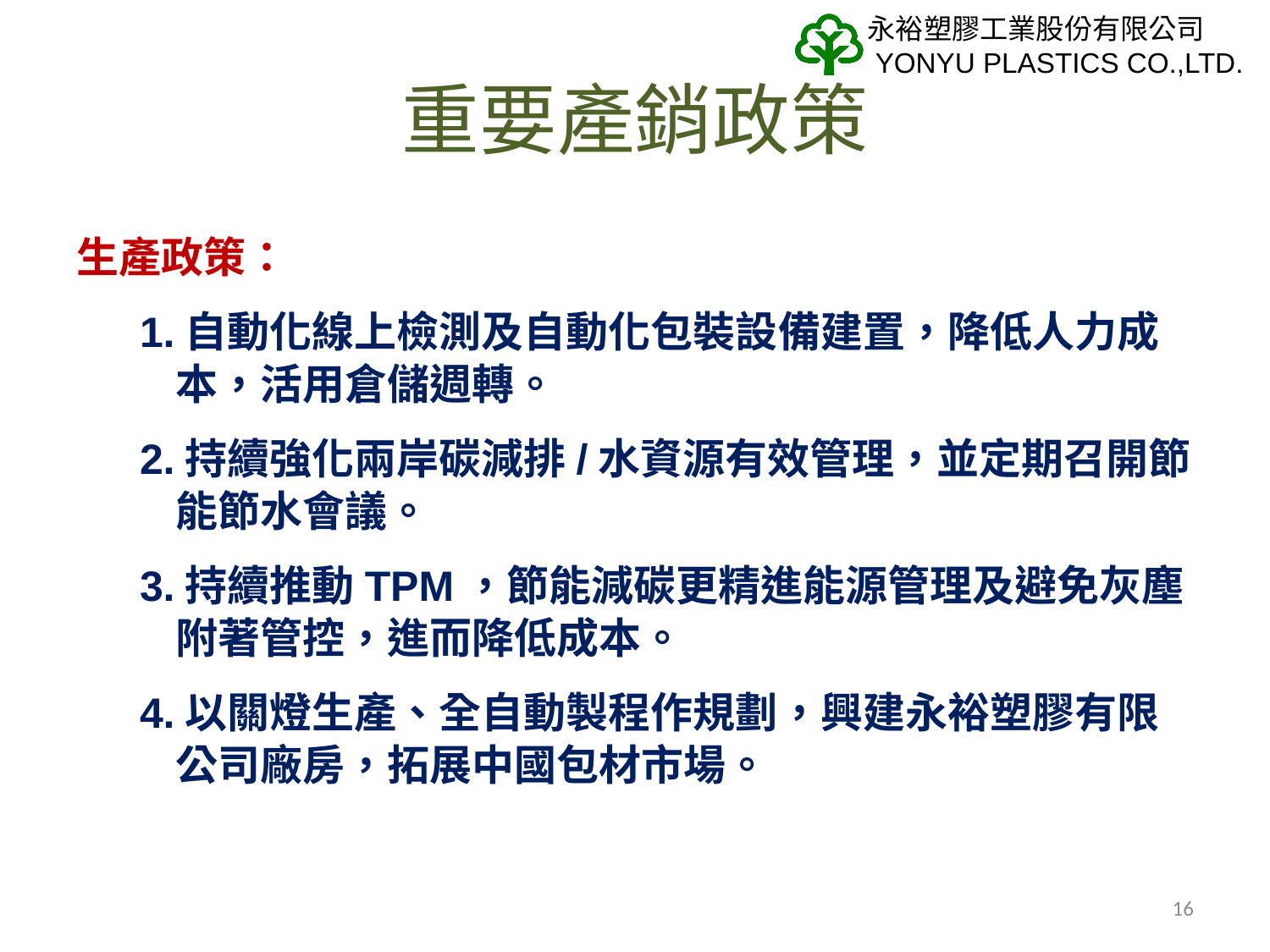

# 重要產銷政策
生產政策：
1.自動化線上檢測及自動化包裝設備建置，降低人力成本，活用倉儲週轉。
2.持續強化兩岸碳減排/水資源有效管理，並定期召開節能節水會議。
3.持續推動TPM，節能減碳更精進能源管理及避免灰塵附著管控，進而降低成本。
4.以關燈生產、全自動製程作規劃，興建永裕塑膠有限公司廠房，拓展中國包材市場。
16